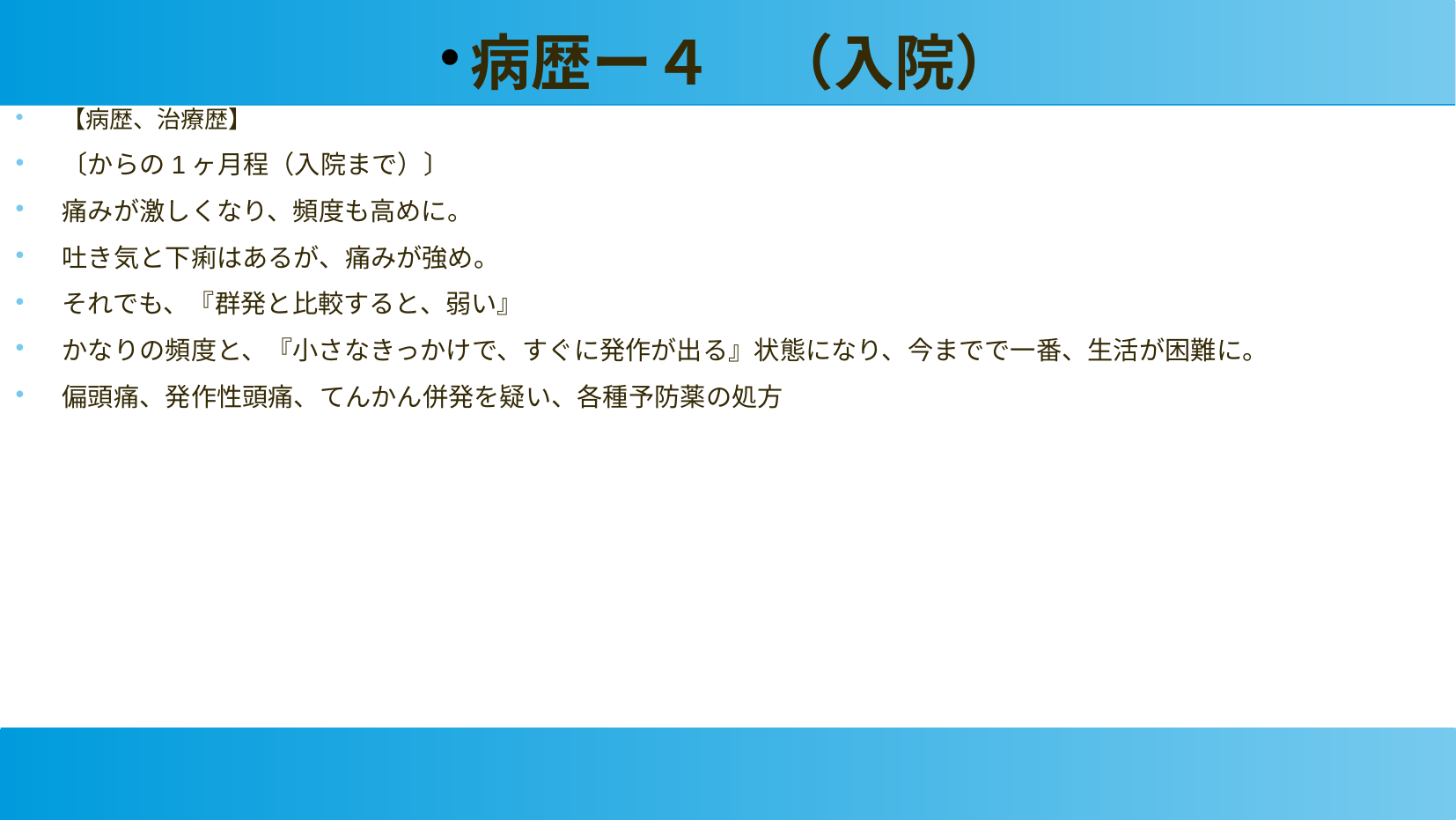

病歴ー４　（入院）
【病歴、治療歴】
〔からの1ヶ月程（入院まで）〕
痛みが激しくなり、頻度も高めに。
吐き気と下痢はあるが、痛みが強め。
それでも、『群発と比較すると、弱い』
かなりの頻度と、『小さなきっかけで、すぐに発作が出る』状態になり、今までで一番、生活が困難に。
偏頭痛、発作性頭痛、てんかん併発を疑い、各種予防薬の処方